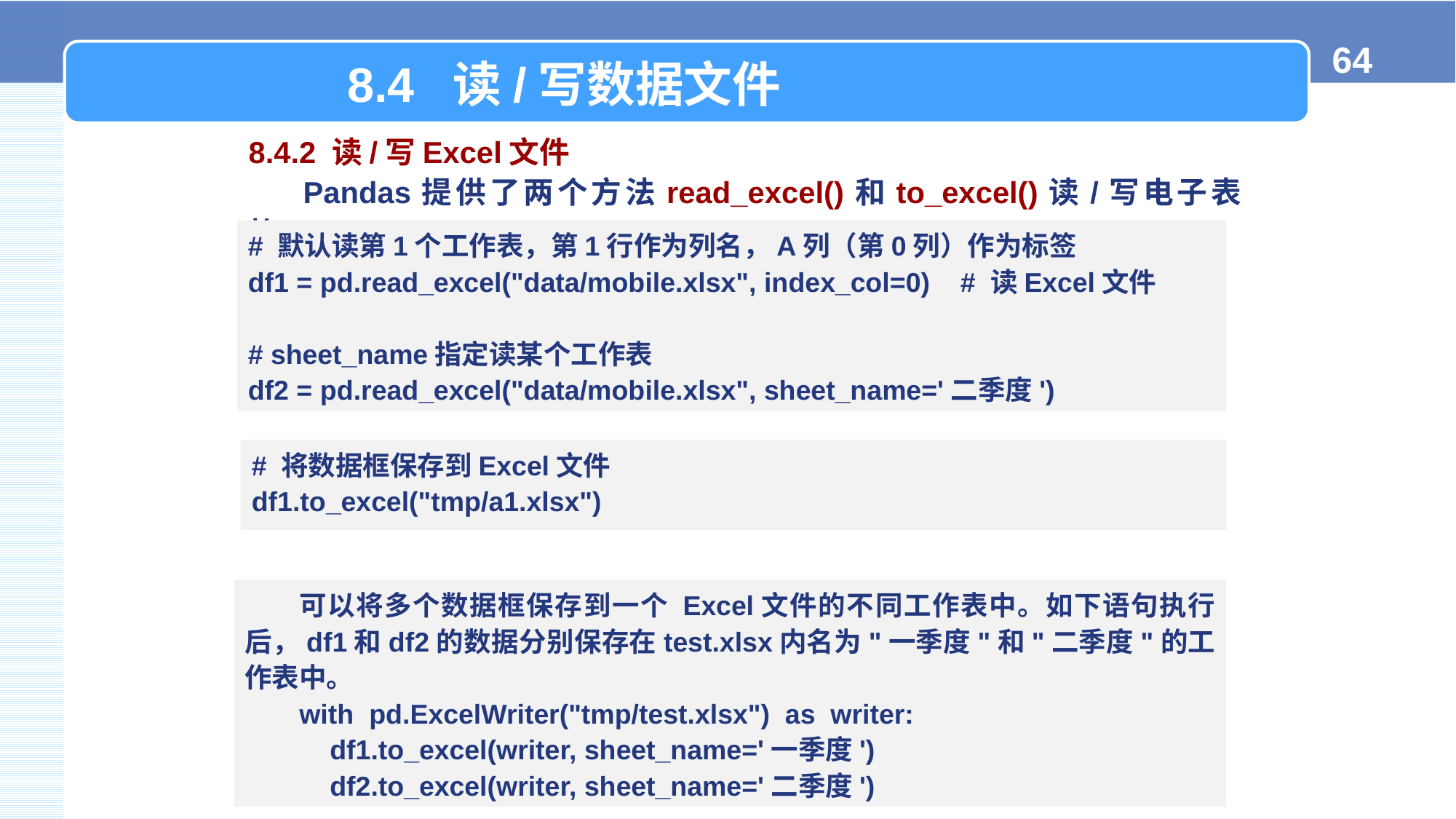

8.4  读/写数据文件
8.4.2 读/写Excel文件
Pandas提供了两个方法read_excel()和to_excel()读/写电子表格。

# 默认读第1个工作表，第1行作为列名，A列（第0列）作为标签
df1 = pd.read_excel("data/mobile.xlsx", index_col=0)    # 读Excel文件

# sheet_name指定读某个工作表
df2 = pd.read_excel("data/mobile.xlsx", sheet_name='二季度')
# 将数据框保存到Excel文件
df1.to_excel("tmp/a1.xlsx")

可以将多个数据框保存到一个 Excel文件的不同工作表中。如下语句执行后，df1和df2的数据分别保存在test.xlsx内名为"一季度"和"二季度"的工作表中。
with  pd.ExcelWriter("tmp/test.xlsx")  as  writer:
    df1.to_excel(writer, sheet_name='一季度')
    df2.to_excel(writer, sheet_name='二季度')